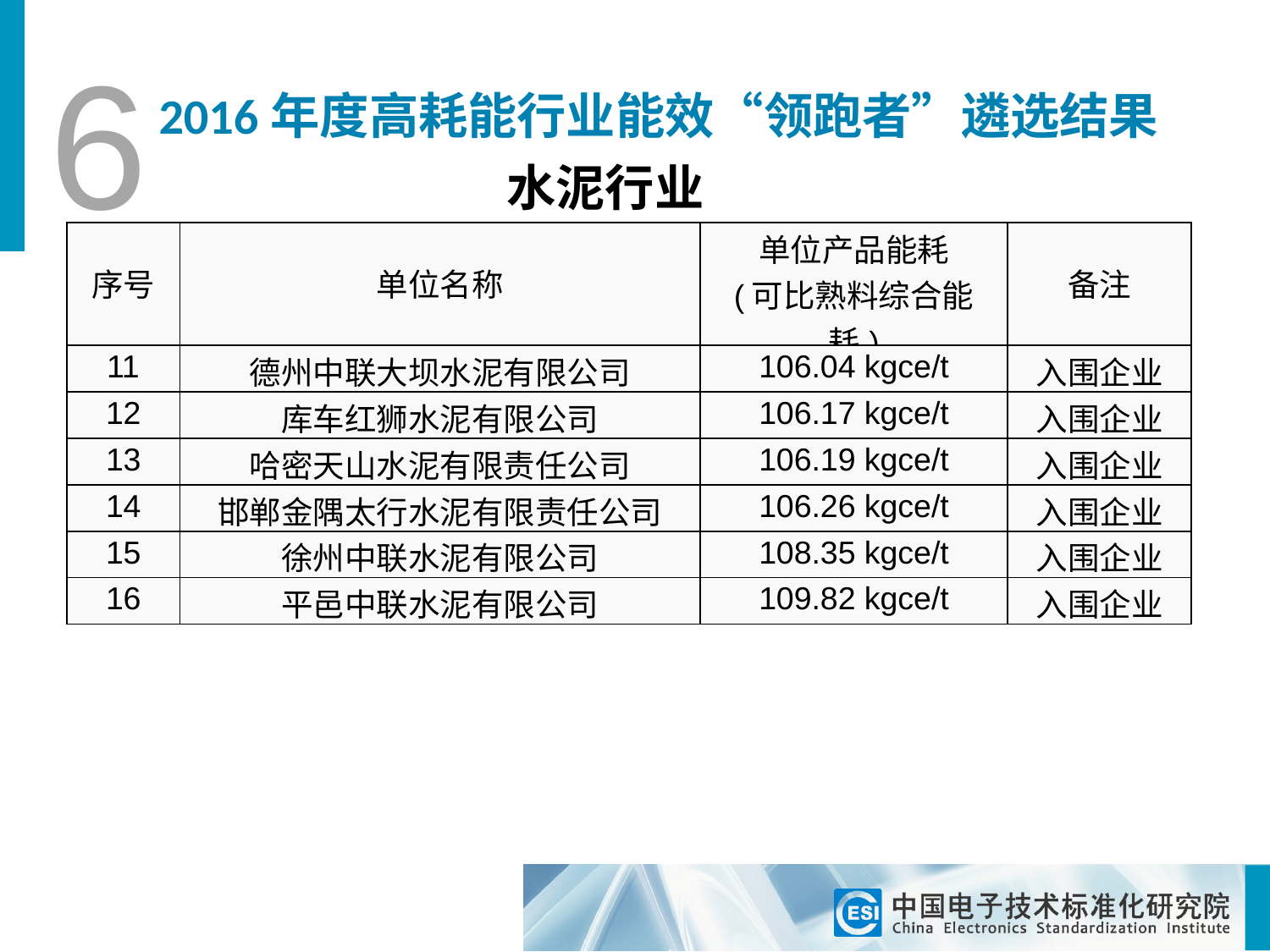

6
2016年度高耗能行业能效“领跑者”遴选结果
水泥行业
| 序号 | 单位名称 | 单位产品能耗 (可比熟料综合能耗) | 备注 |
| --- | --- | --- | --- |
| 11 | 德州中联大坝水泥有限公司 | 106.04 kgce/t | 入围企业 |
| 12 | 库车红狮水泥有限公司 | 106.17 kgce/t | 入围企业 |
| 13 | 哈密天山水泥有限责任公司 | 106.19 kgce/t | 入围企业 |
| 14 | 邯郸金隅太行水泥有限责任公司 | 106.26 kgce/t | 入围企业 |
| 15 | 徐州中联水泥有限公司 | 108.35 kgce/t | 入围企业 |
| 16 | 平邑中联水泥有限公司 | 109.82 kgce/t | 入围企业 |